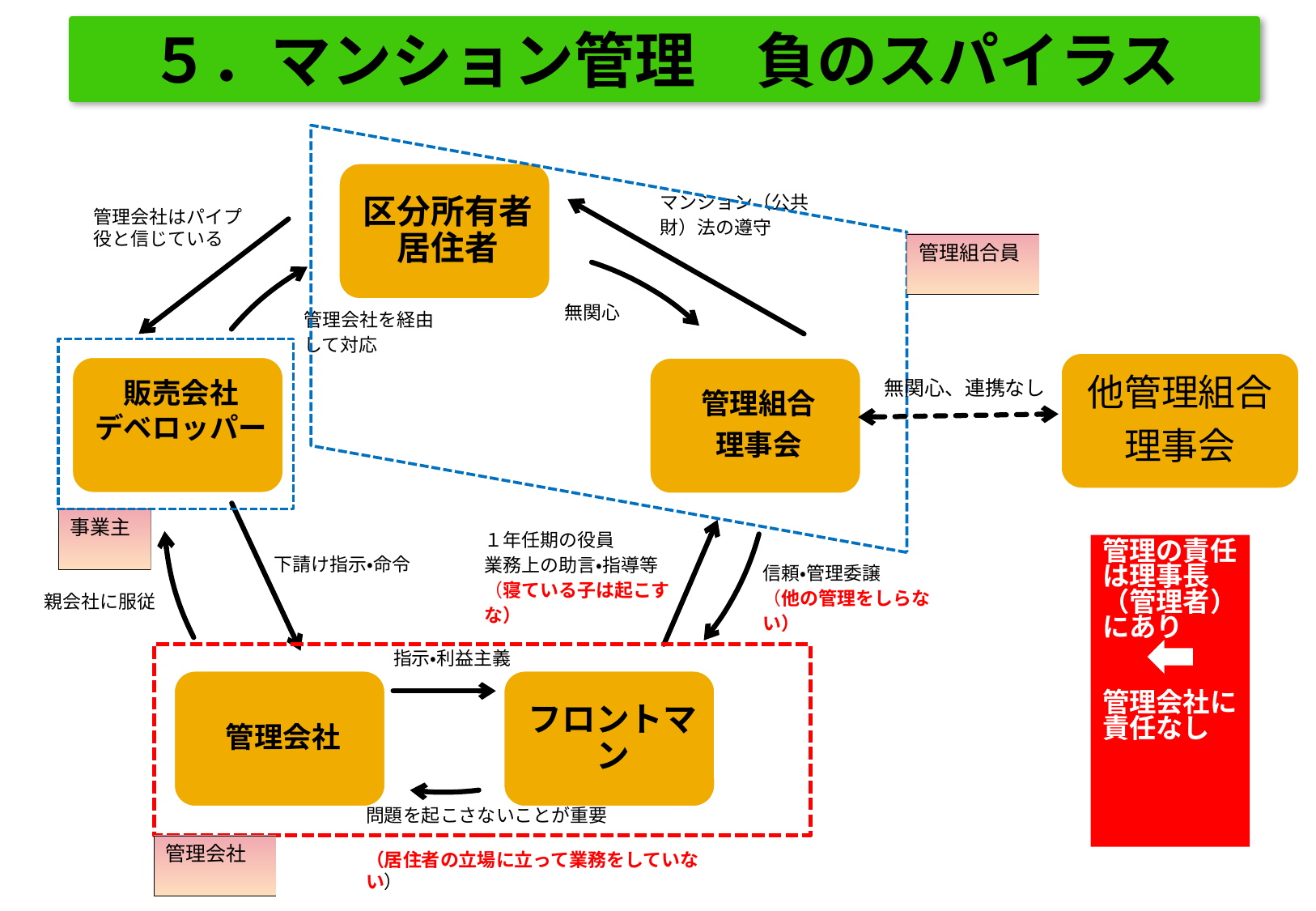

５．マンション管理　負のスパイラス

区分所有者居住者
管理組合
理事会
フロントマン
管理会社
販売会社
デベロッパー

マンション（公共財）法の遵守

管理会社はパイプ役と信じている

管理組合員

管理会社を経由して対応

無関心

他管理組合
理事会
無関心、連携なし
事業主

下請け指示・命令

１年任期の役員
業務上の助言・指導等（寝ている子は起こすな）

管理の責任は理事長（管理者）にあり

管理会社に責任なし

信頼・管理委譲
（他の管理をしらない）

親会社に服従

指示・利益主義

問題を起こさないことが重要

（居住者の立場に立って業務をしていない）

管理会社